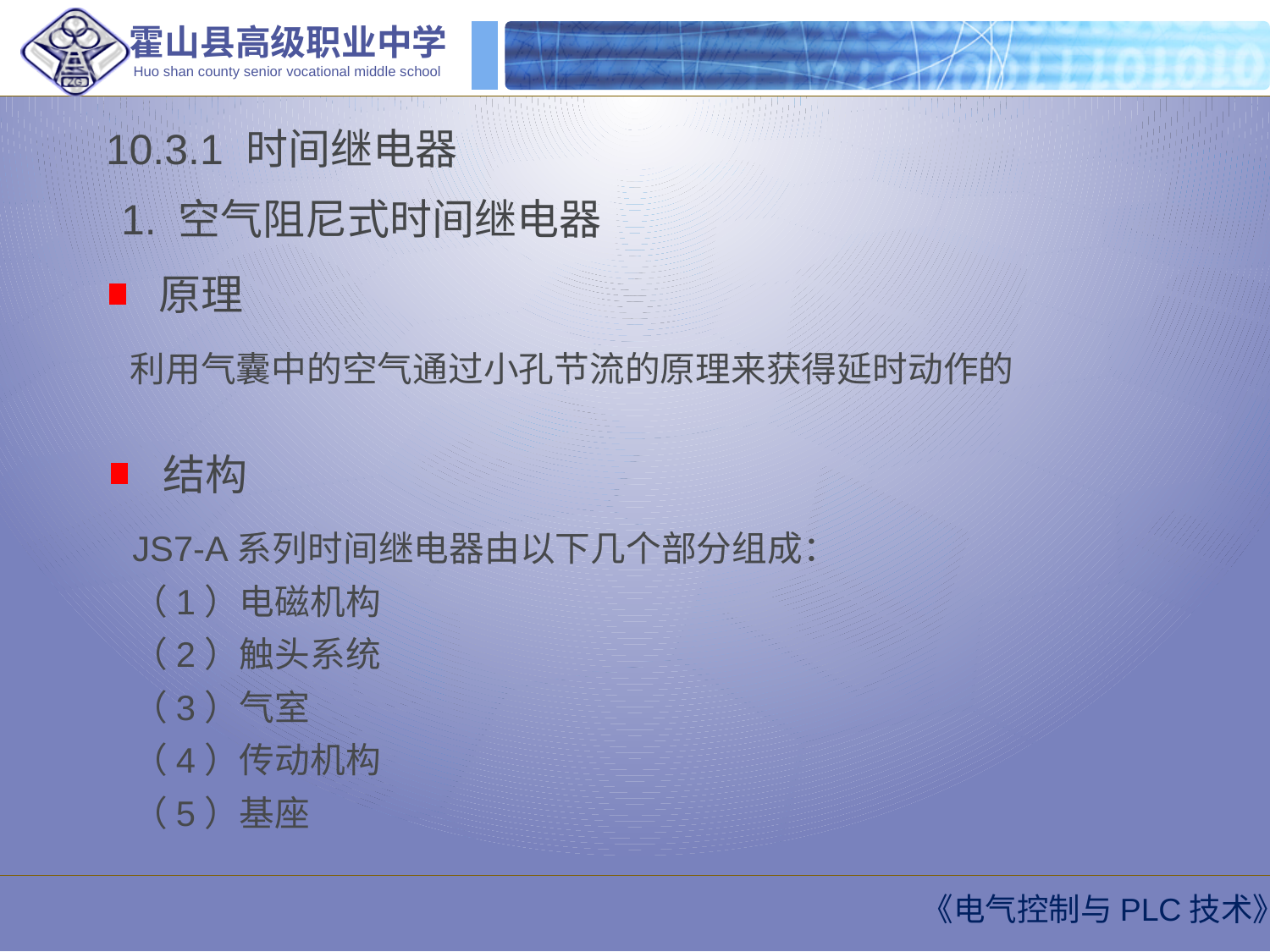

10.3.1 时间继电器
1. 空气阻尼式时间继电器
原理

利用气囊中的空气通过小孔节流的原理来获得延时动作的
结构

JS7-A系列时间继电器由以下几个部分组成：
（1）电磁机构
（2）触头系统
（3）气室
（4）传动机构
（5）基座